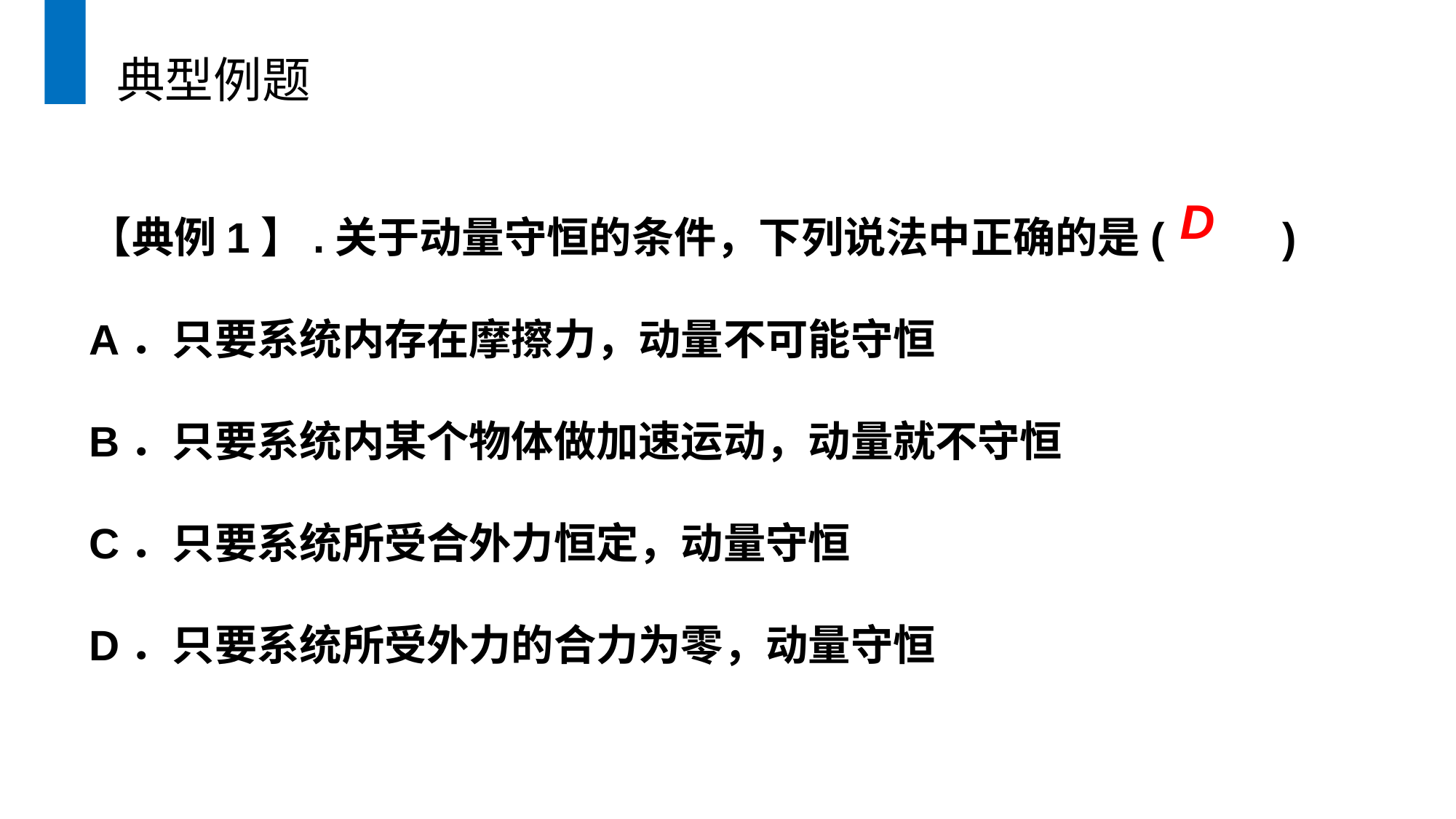

典型例题
【典例1】.关于动量守恒的条件，下列说法中正确的是(          )
A．只要系统内存在摩擦力，动量不可能守恒
B．只要系统内某个物体做加速运动，动量就不守恒
C．只要系统所受合外力恒定，动量守恒
D．只要系统所受外力的合力为零，动量守恒
D